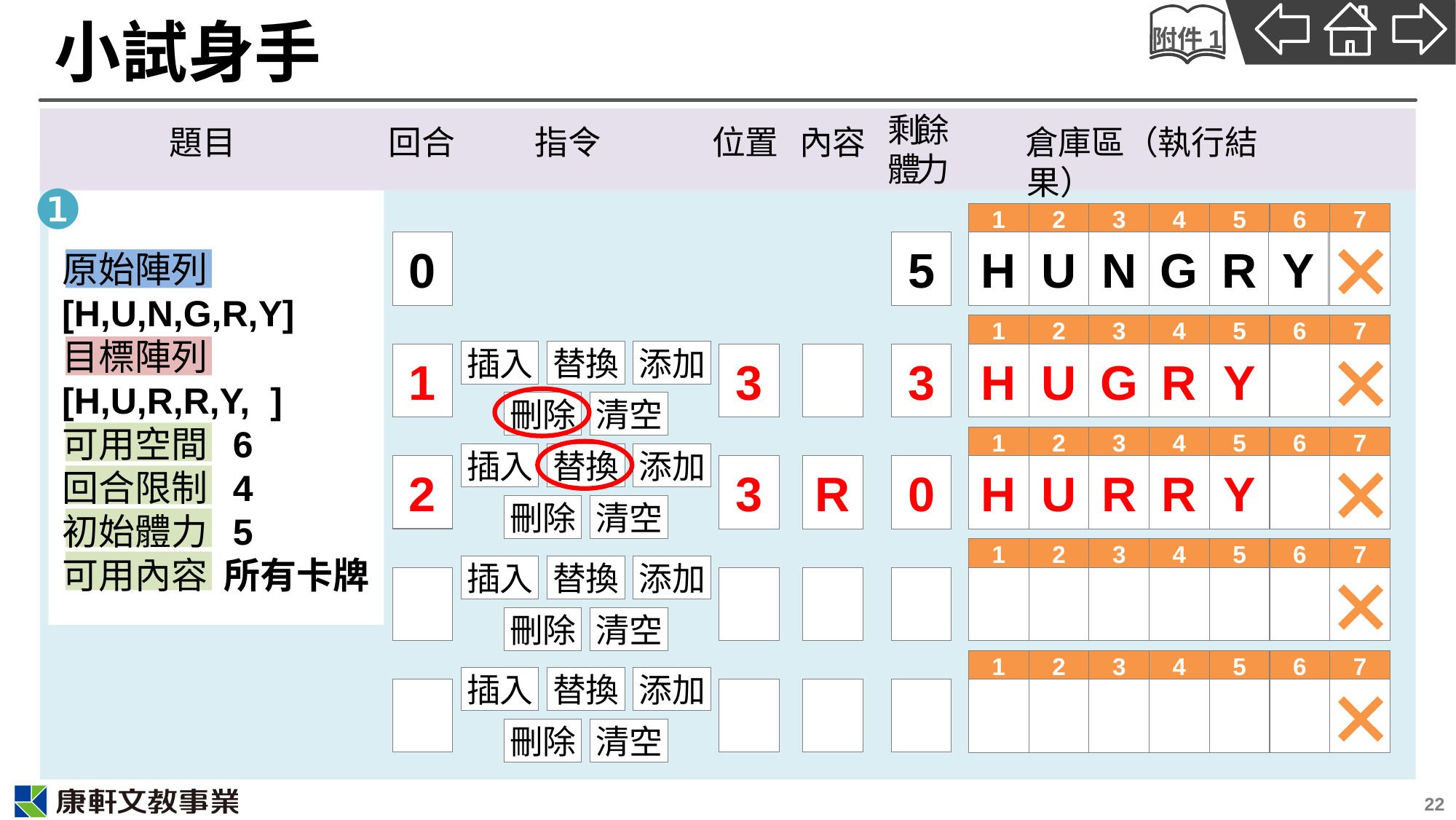

# 小試身手
附件1

剩餘
體力
題目
回合
指令
位置
內容
倉庫區（執行結果）

❶

1
2
3
4
5
6
7
H
U
N

G

R
Y

0
5
原始陣列
[H,U,N,G,R,Y]
目標陣列
[H,U,R,R,Y,  ]
可用空間  6
回合限制  4
初始體力  5
可用內容  所有卡牌

1
2
3
4
5
6
7

插入
替換
添加

1

3

3
H
U
G
R
Y

刪除
清空
1
2
3
4
5
6
7

插入
替換
添加
2
H
U
R
R
Y

3

R

0
刪除
清空
1
2
3
4
5
6
7

插入
替換
添加

刪除
清空
1
2
3
4
5
6
7

插入
替換
添加

刪除
清空
22